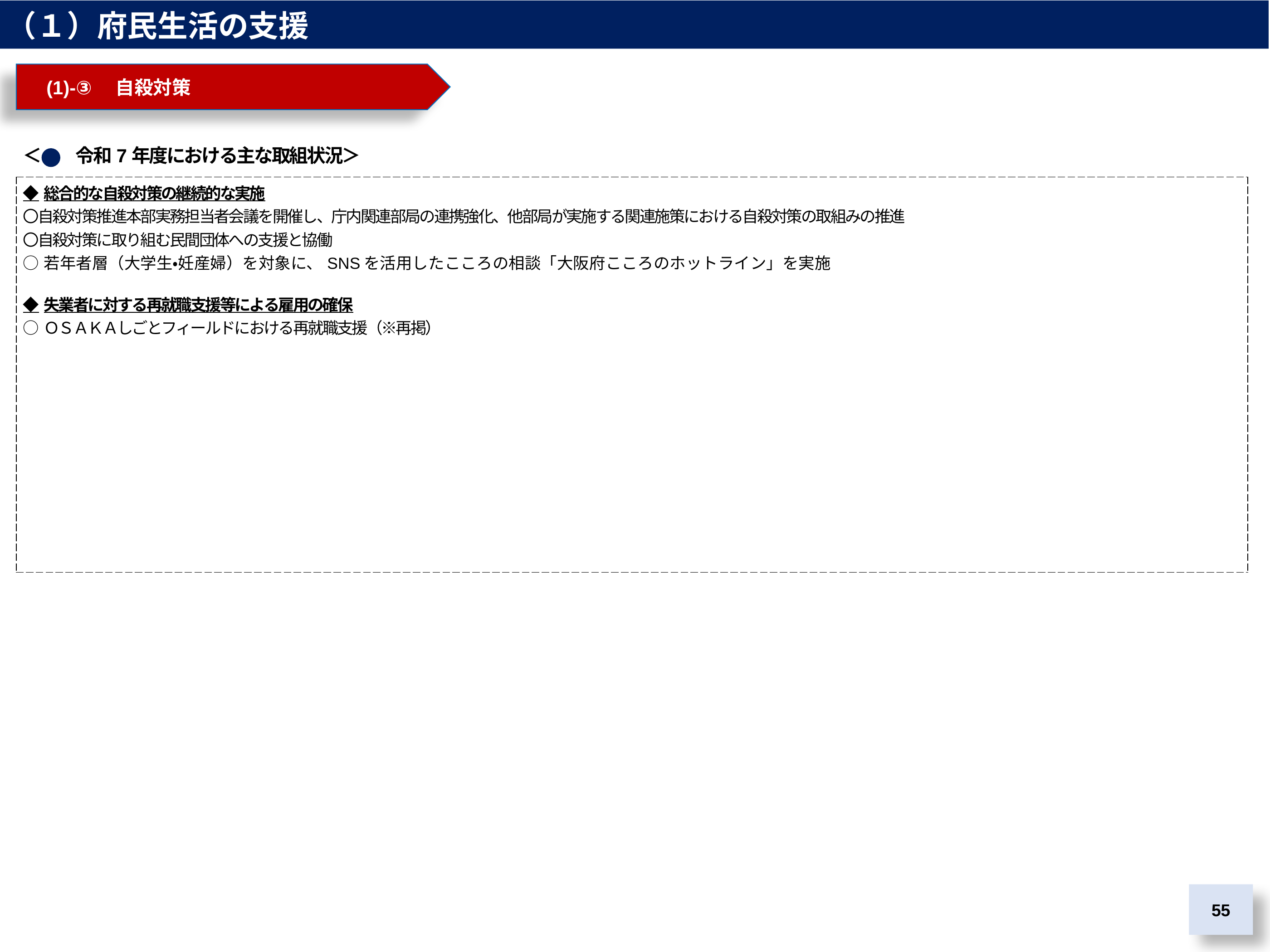

（１）府民生活の支援
　(1)-③　自殺対策
＜　　令和7年度における主な取組状況＞

| ◆総合的な自殺対策の継続的な実施 〇自殺対策推進本部実務担当者会議を開催し、庁内関連部局の連携強化、他部局が実施する関連施策における自殺対策の取組みの推進 〇自殺対策に取り組む民間団体への支援と協働 ○若年者層（大学生・妊産婦）を対象に、SNSを活用したこころの相談「大阪府こころのホットライン」を実施 ◆失業者に対する再就職支援等による雇用の確保 ○ＯＳＡＫＡしごとフィールドにおける再就職支援（※再掲） |
| --- |
55